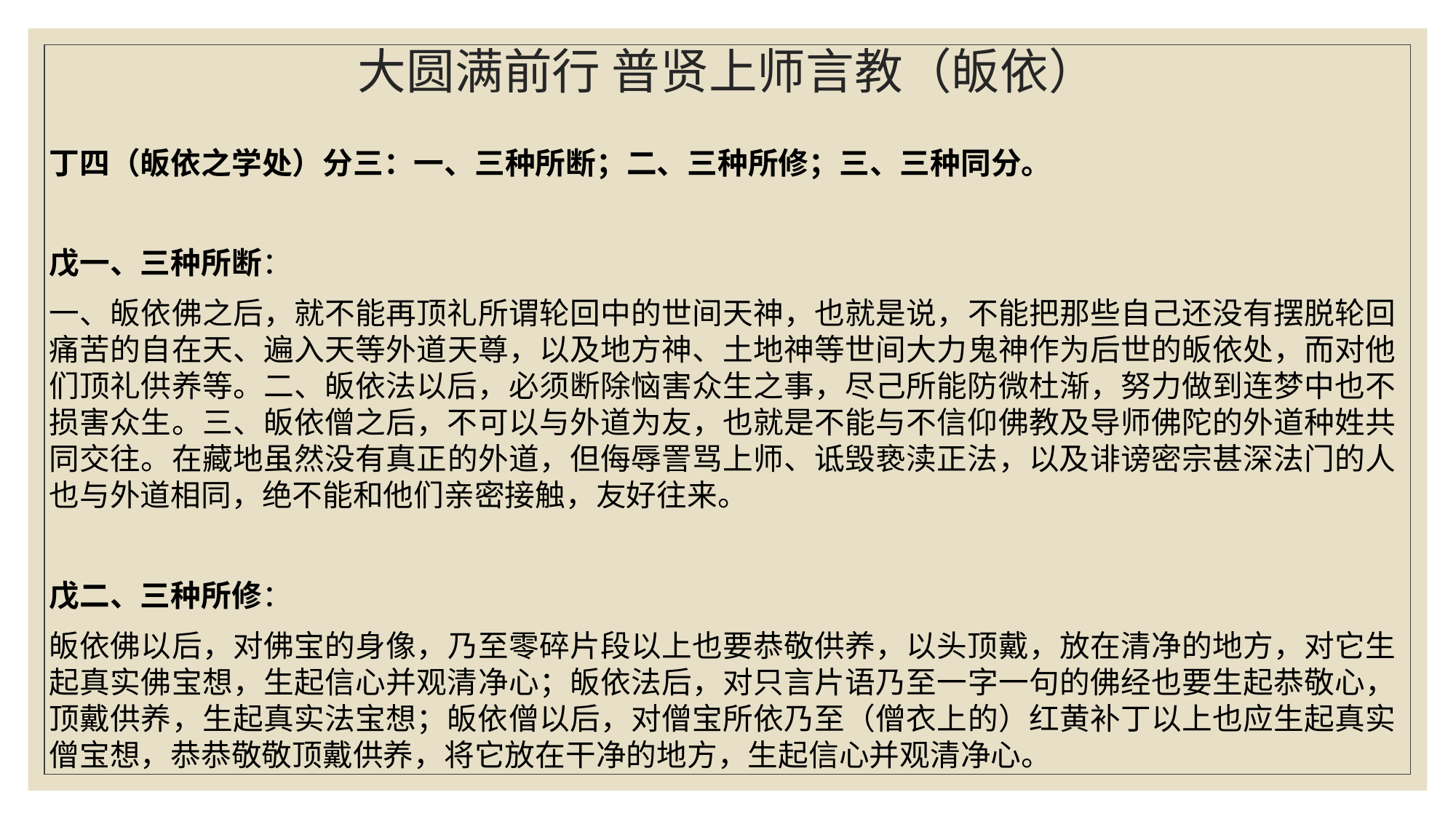

# 大圆满前行 普贤上师言教（皈依）
丁四（皈依之学处）分三：一、三种所断；二、三种所修；三、三种同分。

戊一、三种所断：
一、皈依佛之后，就不能再顶礼所谓轮回中的世间天神，也就是说，不能把那些自己还没有摆脱轮回痛苦的自在天、遍入天等外道天尊，以及地方神、土地神等世间大力鬼神作为后世的皈依处，而对他们顶礼供养等。二、皈依法以后，必须断除恼害众生之事，尽己所能防微杜渐，努力做到连梦中也不损害众生。三、皈依僧之后，不可以与外道为友，也就是不能与不信仰佛教及导师佛陀的外道种姓共同交往。在藏地虽然没有真正的外道，但侮辱詈骂上师、诋毁亵渎正法，以及诽谤密宗甚深法门的人也与外道相同，绝不能和他们亲密接触，友好往来。

戊二、三种所修：
皈依佛以后，对佛宝的身像，乃至零碎片段以上也要恭敬供养，以头顶戴，放在清净的地方，对它生起真实佛宝想，生起信心并观清净心；皈依法后，对只言片语乃至一字一句的佛经也要生起恭敬心，顶戴供养，生起真实法宝想；皈依僧以后，对僧宝所依乃至（僧衣上的）红黄补丁以上也应生起真实僧宝想，恭恭敬敬顶戴供养，将它放在干净的地方，生起信心并观清净心。